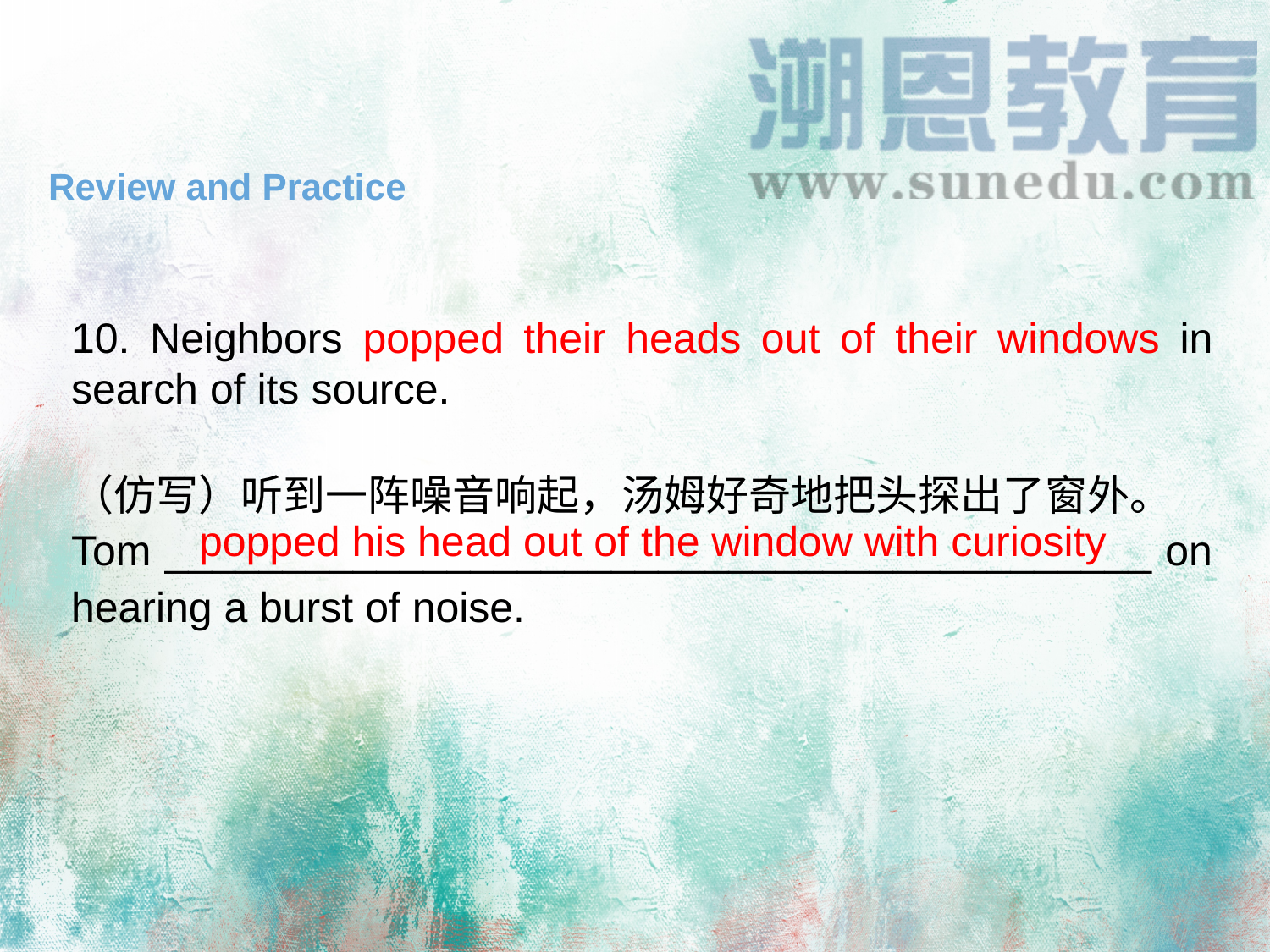

Review and Practice
10. Neighbors popped their heads out of their windows in search of its source.

（仿写）听到一阵噪音响起，汤姆好奇地把头探出了窗外。
Tom __________________________________________ on hearing a burst of noise.
popped his head out of the window with curiosity